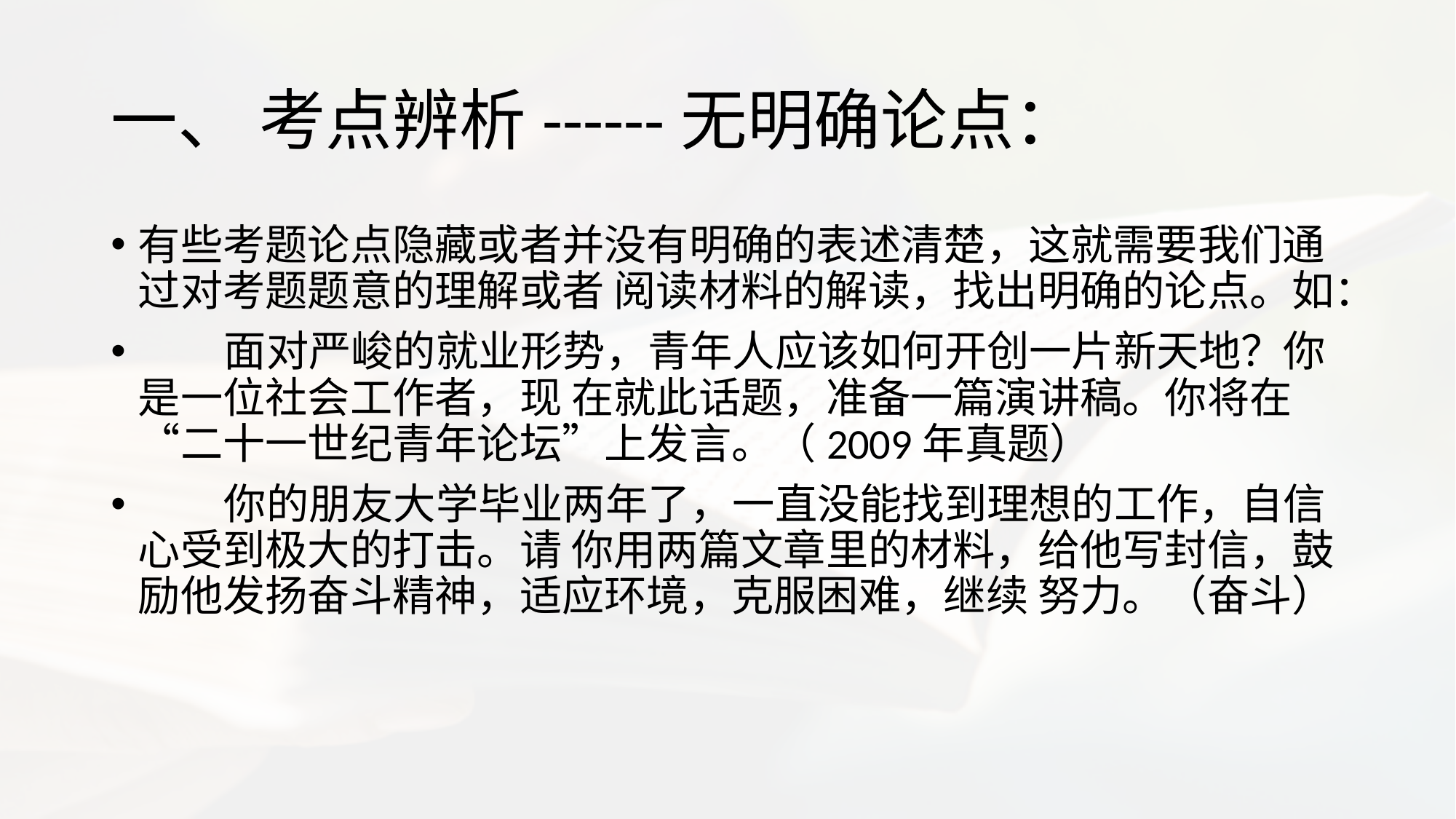

# 一、 考点辨析------无明确论点：
有些考题论点隐藏或者并没有明确的表述清楚，这就需要我们通过对考题题意的理解或者 阅读材料的解读，找出明确的论点。如：
        面对严峻的就业形势，青年人应该如何开创一片新天地？你是一位社会工作者，现 在就此话题，准备一篇演讲稿。你将在“二十一世纪青年论坛”上发言。（2009年真题）
        你的朋友大学毕业两年了，一直没能找到理想的工作，自信心受到极大的打击。请 你用两篇文章里的材料，给他写封信，鼓励他发扬奋斗精神，适应环境，克服困难，继续 努力。（奋斗）